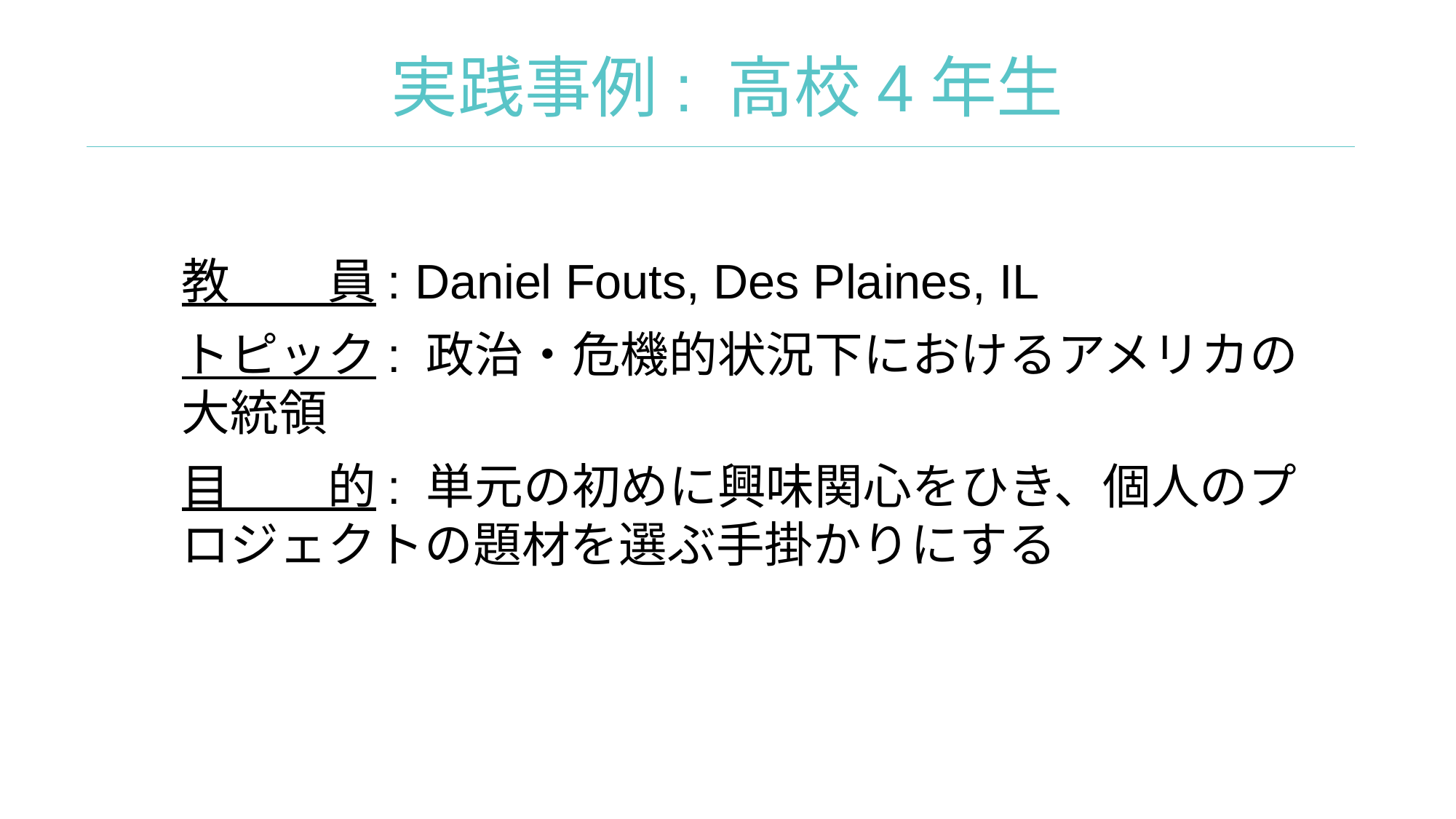

# 実践事例: 高校4年生
教　　員: Daniel Fouts, Des Plaines, IL
トピック: 政治・危機的状況下におけるアメリカの大統領
目　　的: 単元の初めに興味関心をひき、個人のプロジェクトの題材を選ぶ手掛かりにする